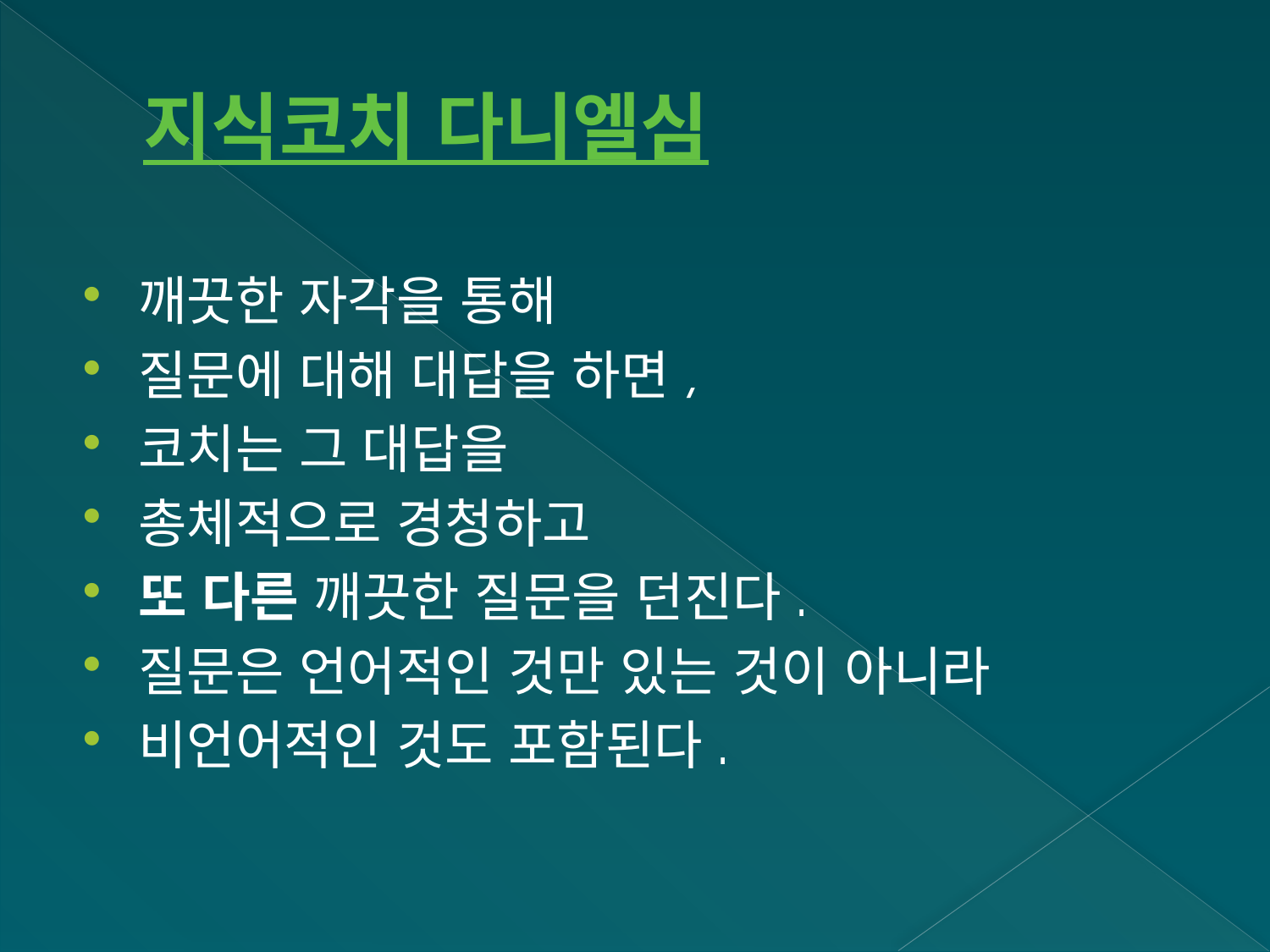

# 지식코치 다니엘심
깨끗한 자각을 통해
질문에 대해 대답을 하면,
코치는 그 대답을
총체적으로 경청하고
또 다른 깨끗한 질문을 던진다.
질문은 언어적인 것만 있는 것이 아니라
비언어적인 것도 포함된다.